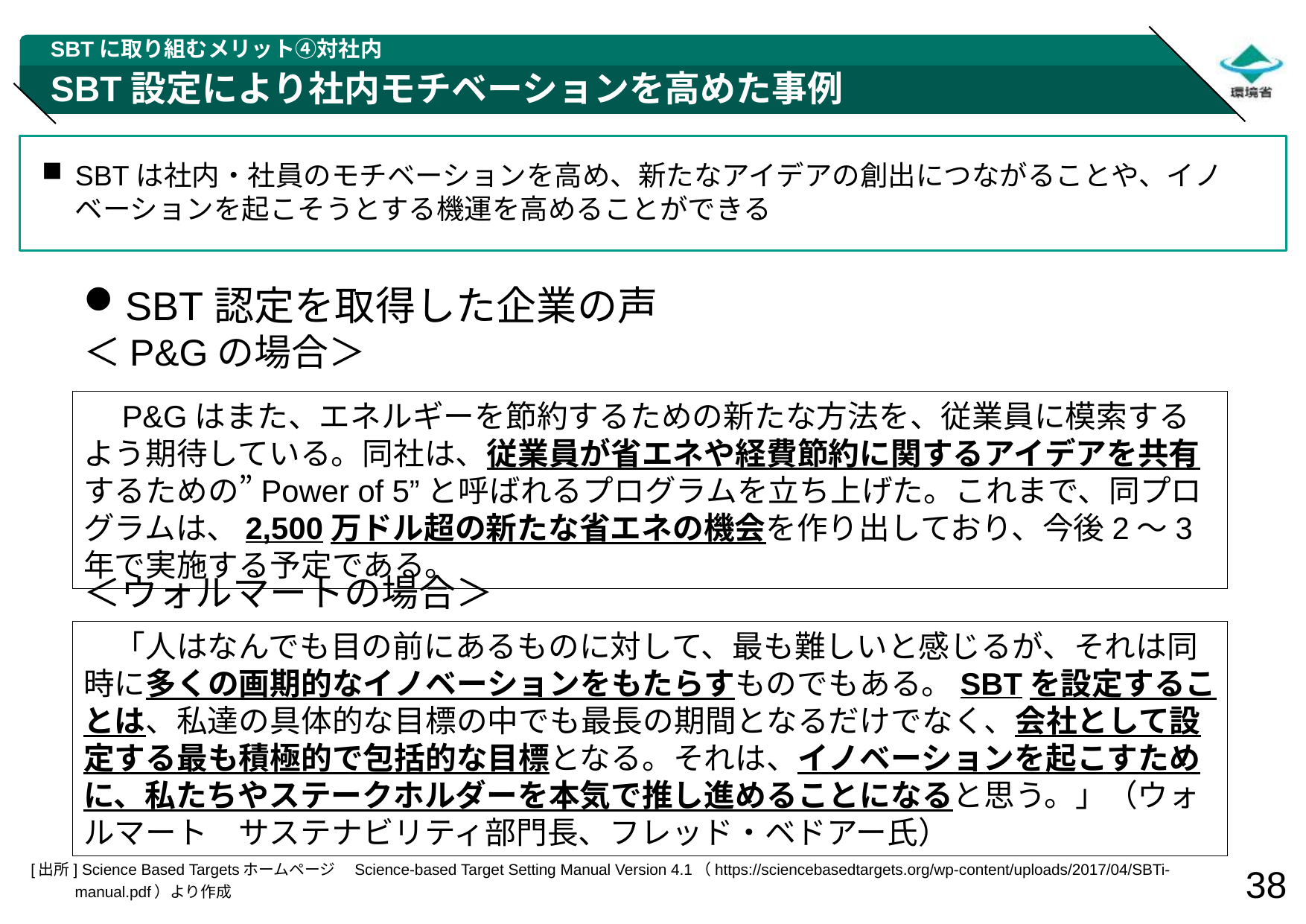

SBTに取り組むメリット④対社内
# SBT設定により社内モチベーションを高めた事例
SBTは社内・社員のモチベーションを高め、新たなアイデアの創出につながることや、イノベーションを起こそうとする機運を高めることができる
SBT認定を取得した企業の声
＜P&Gの場合＞
　P&Gはまた、エネルギーを節約するための新たな方法を、従業員に模索するよう期待している。同社は、従業員が省エネや経費節約に関するアイデアを共有するための”Power of 5”と呼ばれるプログラムを立ち上げた。これまで、同プログラムは、2,500万ドル超の新たな省エネの機会を作り出しており、今後2～3年で実施する予定である。
＜ウォルマートの場合＞
　「人はなんでも目の前にあるものに対して、最も難しいと感じるが、それは同時に多くの画期的なイノベーションをもたらすものでもある。SBTを設定することは、私達の具体的な目標の中でも最長の期間となるだけでなく、会社として設定する最も積極的で包括的な目標となる。それは、イノベーションを起こすために、私たちやステークホルダーを本気で推し進めることになると思う。」（ウォルマート　サステナビリティ部門長、フレッド・ベドアー氏）
[出所] Science Based Targetsホームページ　Science-based Target Setting Manual Version 4.1（https://sciencebasedtargets.org/wp-content/uploads/2017/04/SBTi-manual.pdf）より作成